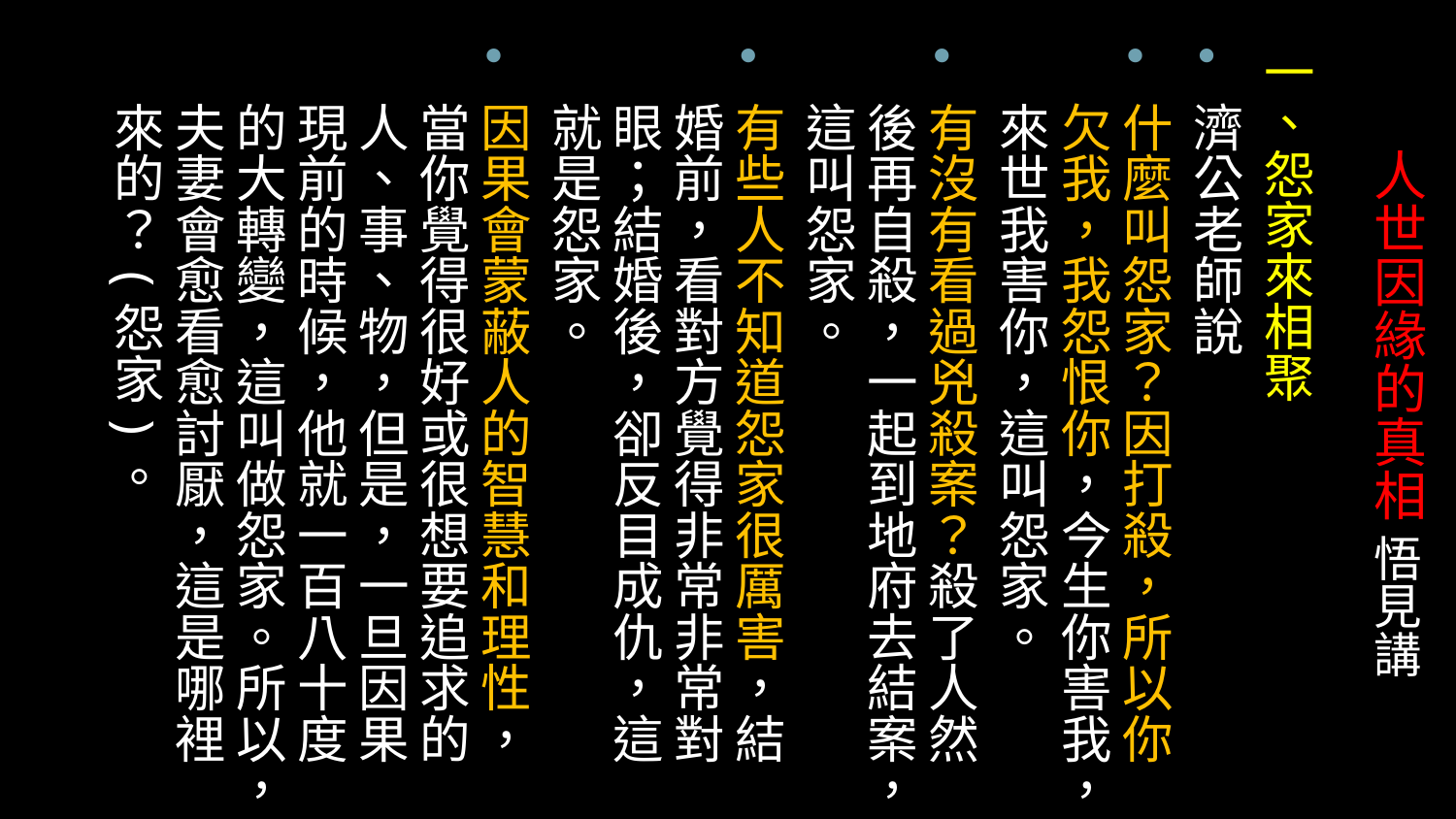

一、怨家來相聚
濟公老師說
什麼叫怨家？因打殺，所以你欠我，我怨恨你，今生你害我，來世我害你，這叫怨家。
有沒有看過兇殺案？殺了人然後再自殺，一起到地府去結案，這叫怨家。
有些人不知道怨家很厲害，結婚前，看對方覺得非常非常對眼；結婚後，卻反目成仇，這就是怨家。
因果會蒙蔽人的智慧和理性，當你覺得很好或很想要追求的人、事、物，但是，一旦因果現前的時候，他就一百八十度的大轉變，這叫做怨家。所以，夫妻會愈看愈討厭，這是哪裡來的？(怨家)。

# 人世因緣的真相 悟見講